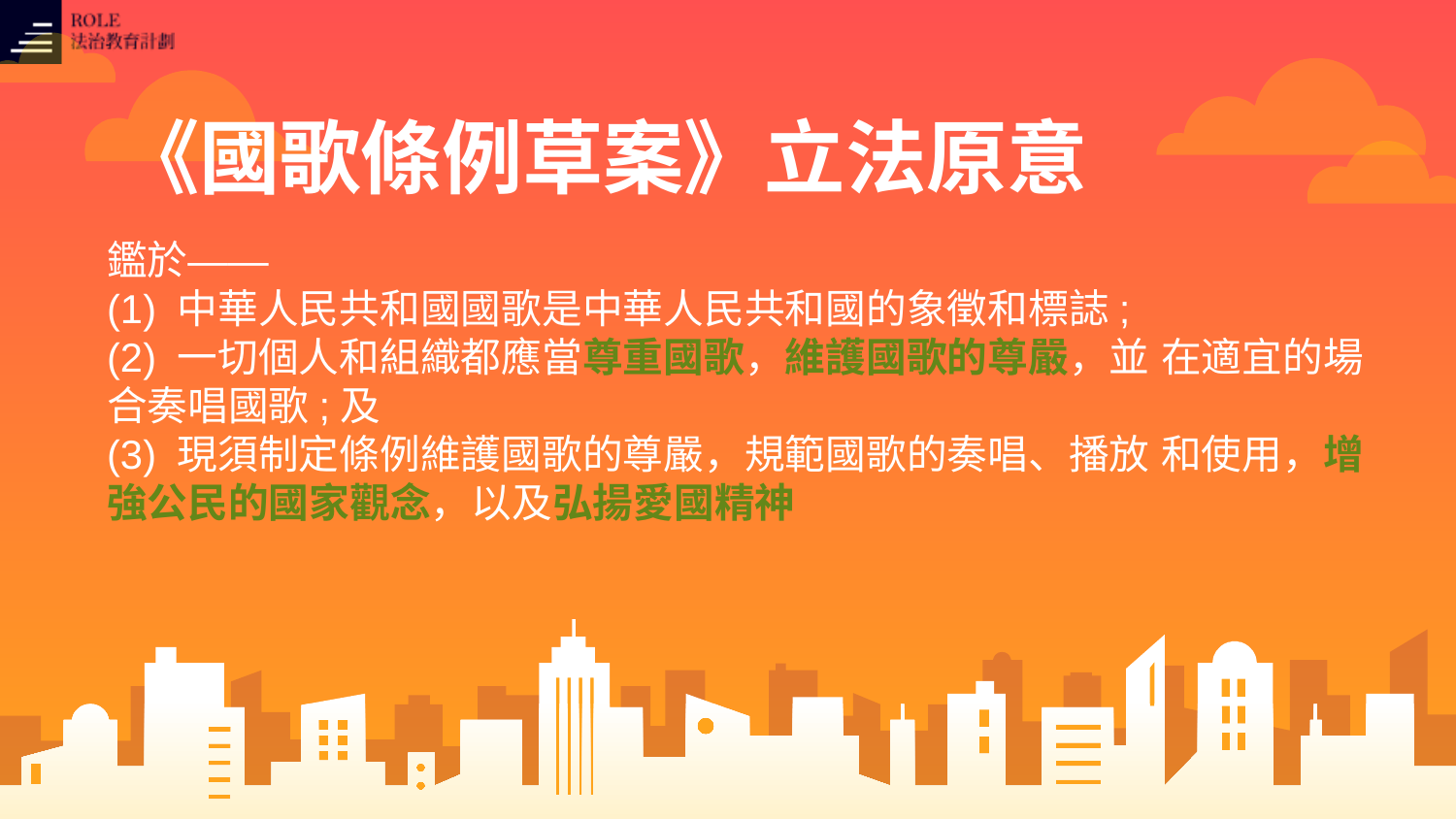

《國歌條例草案》立法原意
鑑於——
(1) 中華人民共和國國歌是中華人民共和國的象徵和標誌;
(2) 一切個人和組織都應當尊重國歌，維護國歌的尊嚴，並 在適宜的場合奏唱國歌;及
(3) 現須制定條例維護國歌的尊嚴，規範國歌的奏唱、播放 和使用，增強公民的國家觀念，以及弘揚愛國精神